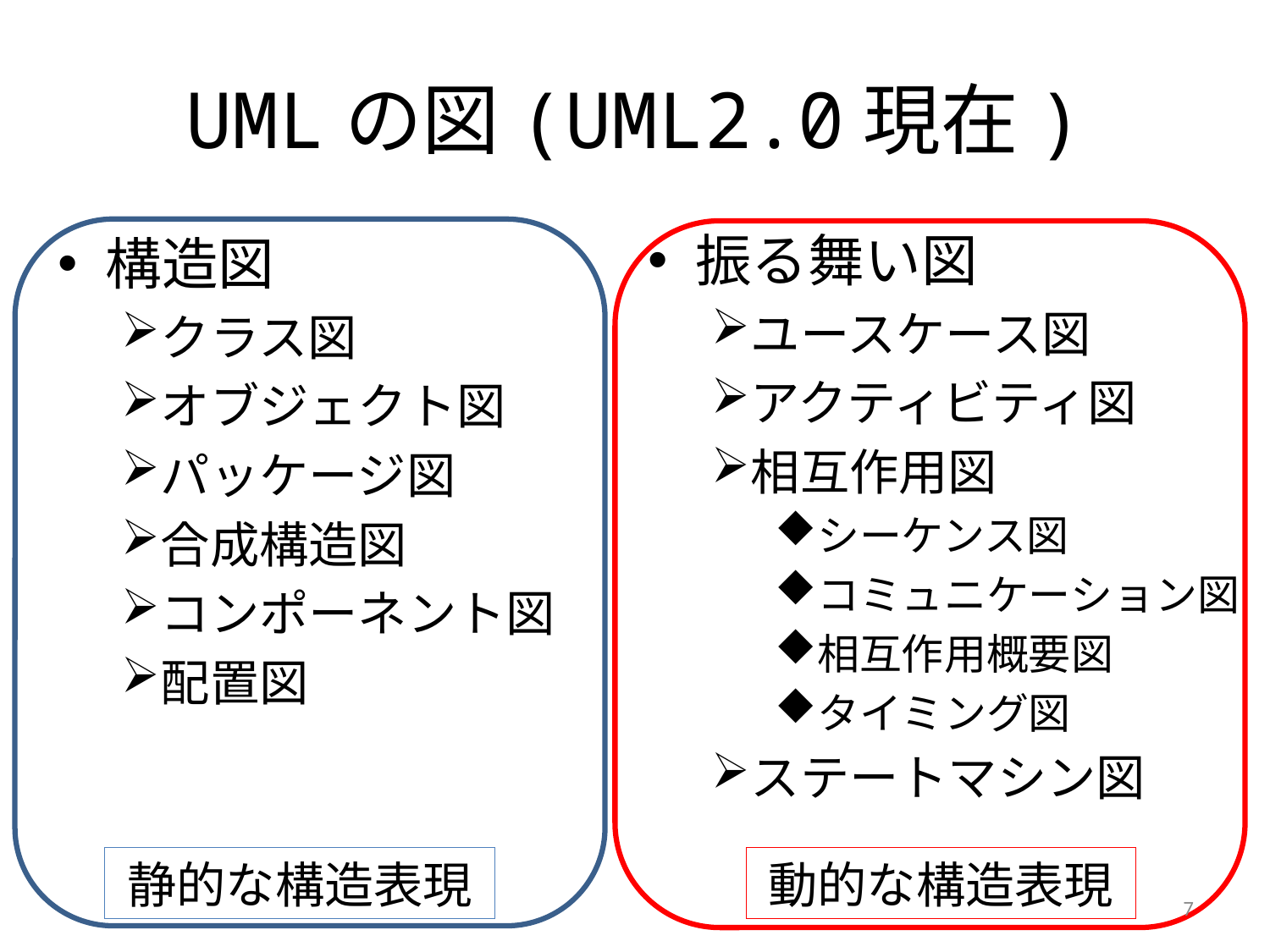

# UMLの図(UML2.0現在)

振る舞い図
ユースケース図
アクティビティ図
相互作用図
シーケンス図
コミュニケーション図
相互作用概要図
タイミング図
ステートマシン図

構造図
クラス図
オブジェクト図
パッケージ図
合成構造図
コンポーネント図
配置図
静的な構造表現
動的な構造表現
7